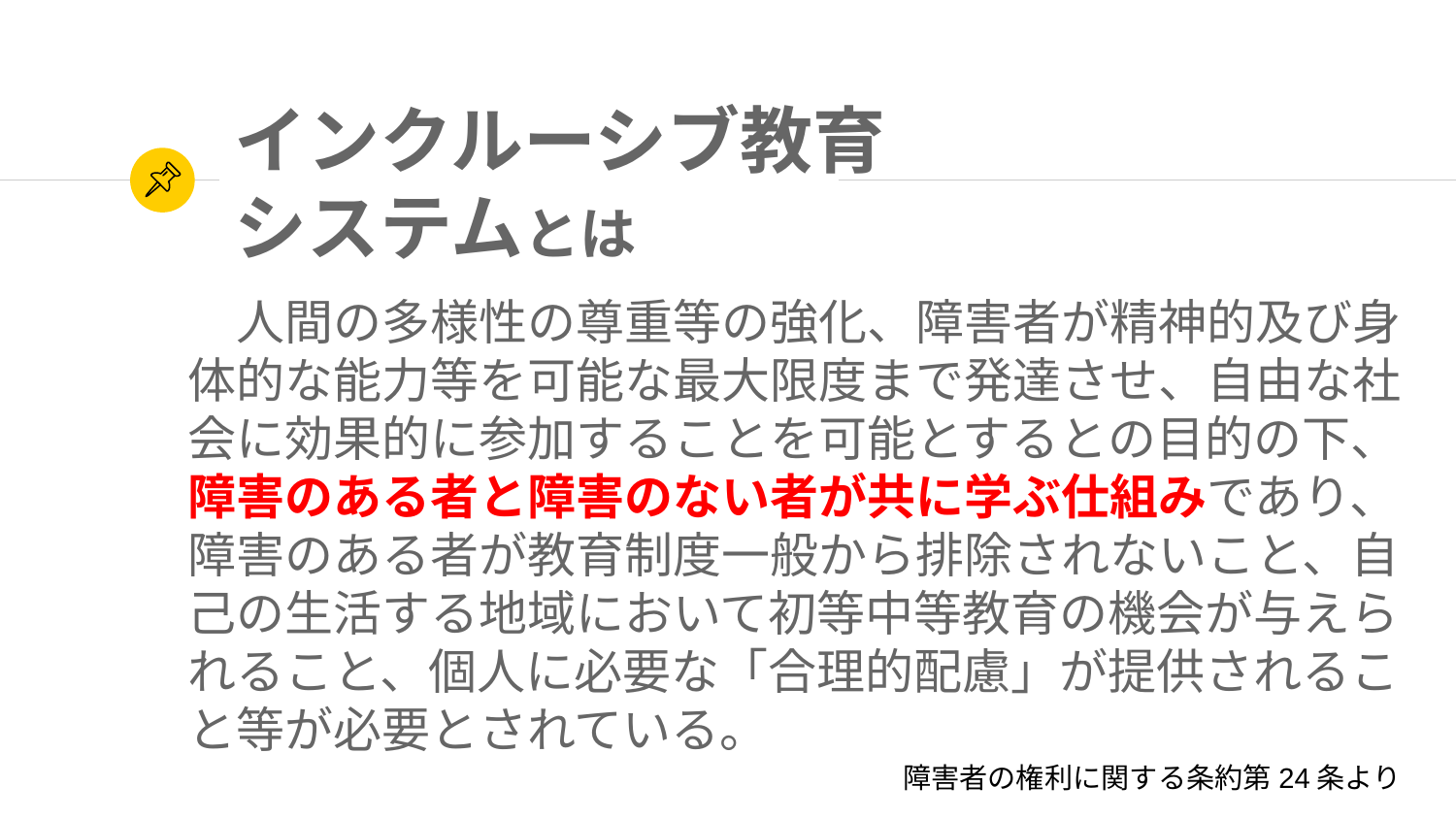

# インクルーシブ教育 システムとは

　人間の多様性の尊重等の強化、障害者が精神的及び身体的な能力等を可能な最大限度まで発達させ、自由な社会に効果的に参加することを可能とするとの目的の下、障害のある者と障害のない者が共に学ぶ仕組みであり、障害のある者が教育制度一般から排除されないこと、自己の生活する地域において初等中等教育の機会が与えられること、個人に必要な「合理的配慮」が提供されること等が必要とされている。
障害者の権利に関する条約第24条より